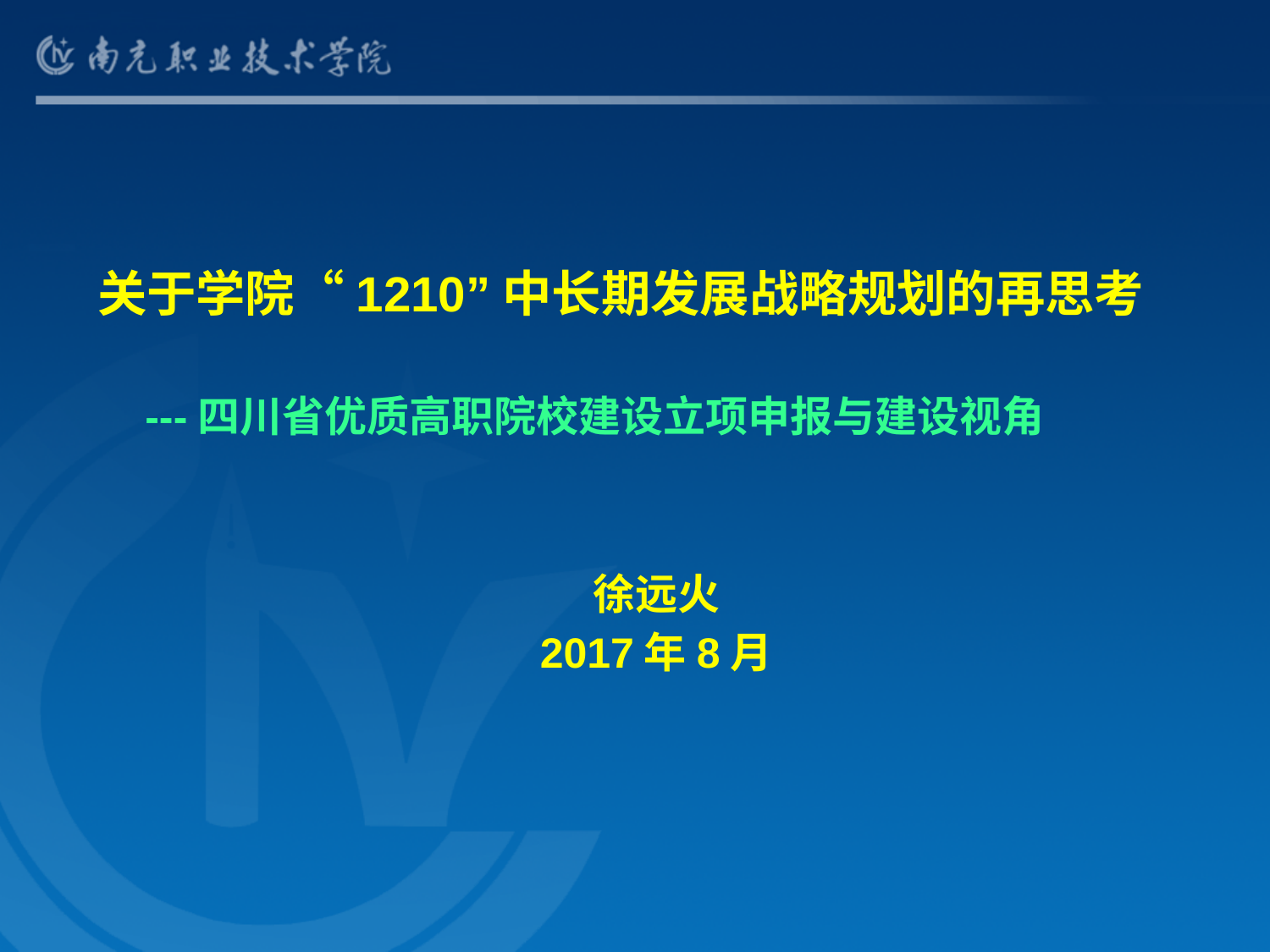

关于学院“1210”中长期发展战略规划的再思考

    ---四川省优质高职院校建设立项申报与建设视角

徐远火
2017年8月